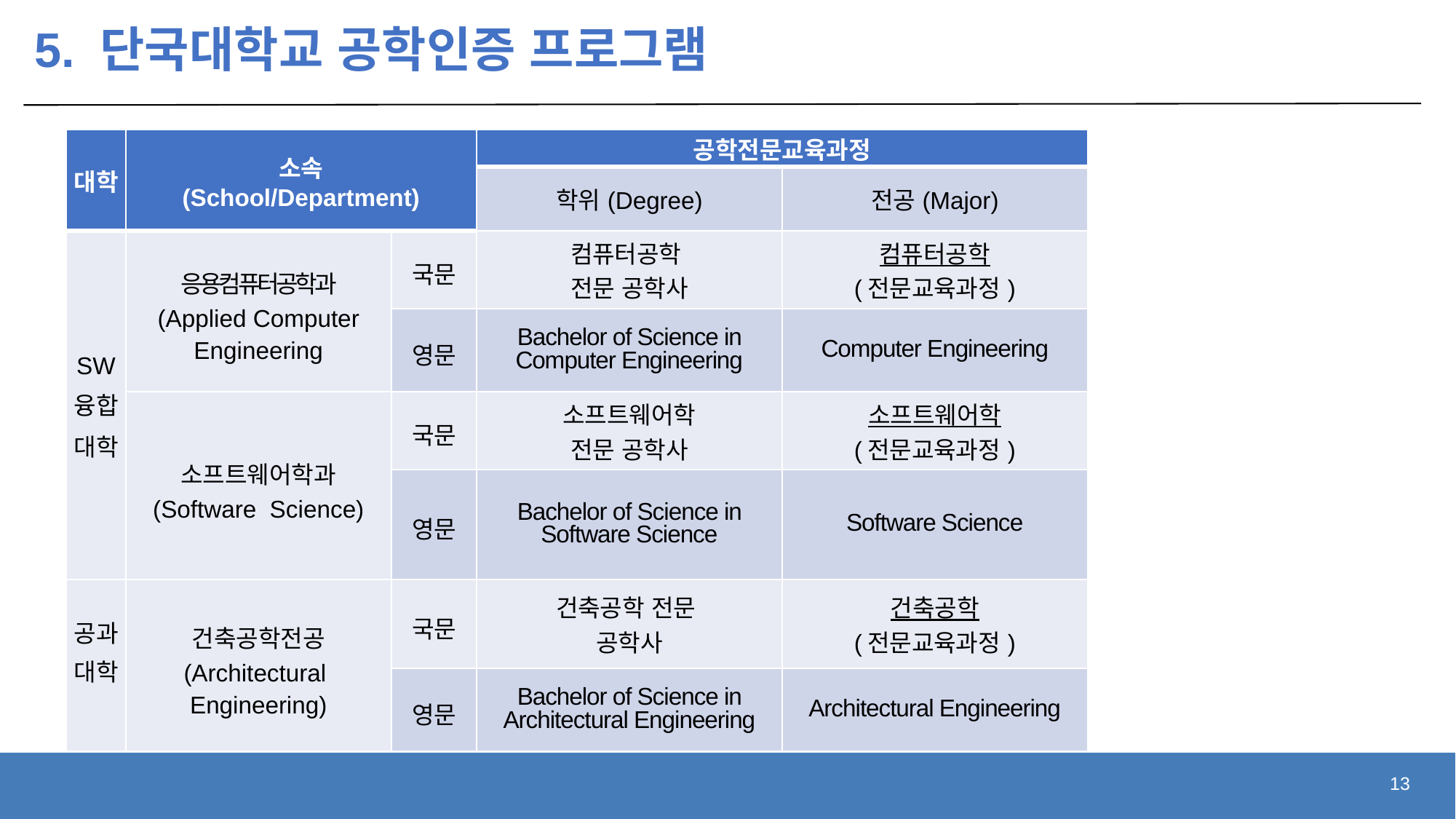

# 5. 단국대학교 공학인증 프로그램
| 대학 | 소속 (School/Department) |  | 공학전문교육과정 |  |
| --- | --- | --- | --- | --- |
|  |  |  | 학위(Degree) | 전공(Major) |
| SW 융합 대학 | 응용컴퓨터공학과 (Applied Computer Engineering | 국문 | 컴퓨터공학 전문 공학사 | 컴퓨터공학 (전문교육과정) |
|  |  | 영문 | Bachelor of Science in Computer Engineering | Computer Engineering |
|  | 소프트웨어학과 (Software Science) | 국문 | 소프트웨어학 전문 공학사 | 소프트웨어학 (전문교육과정) |
|  |  | 영문 | Bachelor of Science in Software Science | Software Science |
| 공과 대학 | 건축공학전공 (Architectural Engineering) | 국문 | 건축공학 전문 공학사 | 건축공학 (전문교육과정) |
|  |  | 영문 | Bachelor of Science in Architectural Engineering | Architectural Engineering |
13